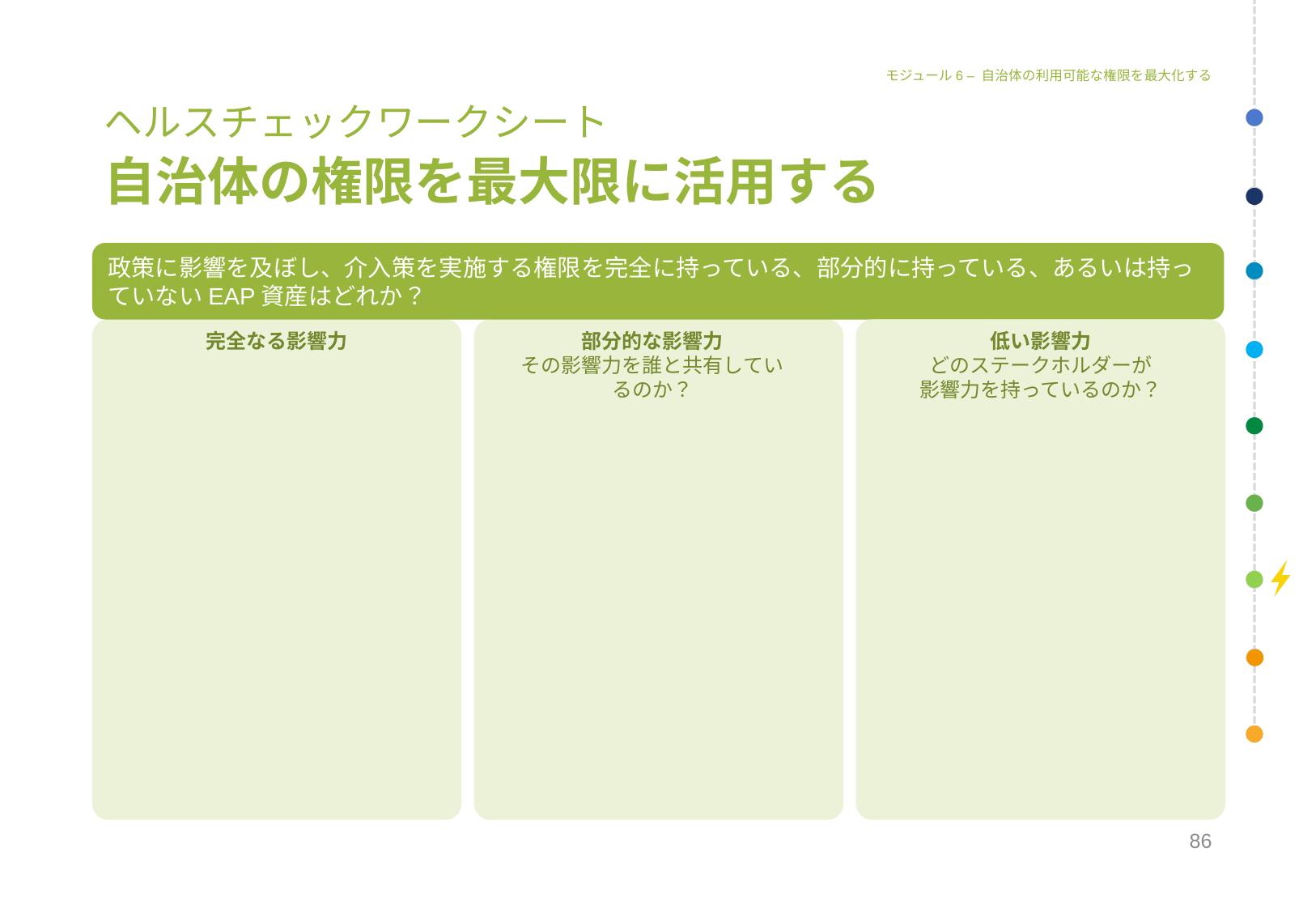

モジュール6 – 自治体の利用可能な権限を最大化する
# ヘルスチェックワークシート 自治体の権限を最大限に活用する

政策に影響を及ぼし、介入策を実施する権限を完全に持っている、部分的に持っている、あるいは持っていないEAP資産はどれか？

完全なる影響力
低い影響力
どのステークホルダーが
影響力を持っているのか？
部分的な影響力
その影響力を誰と共有しているのか？

86